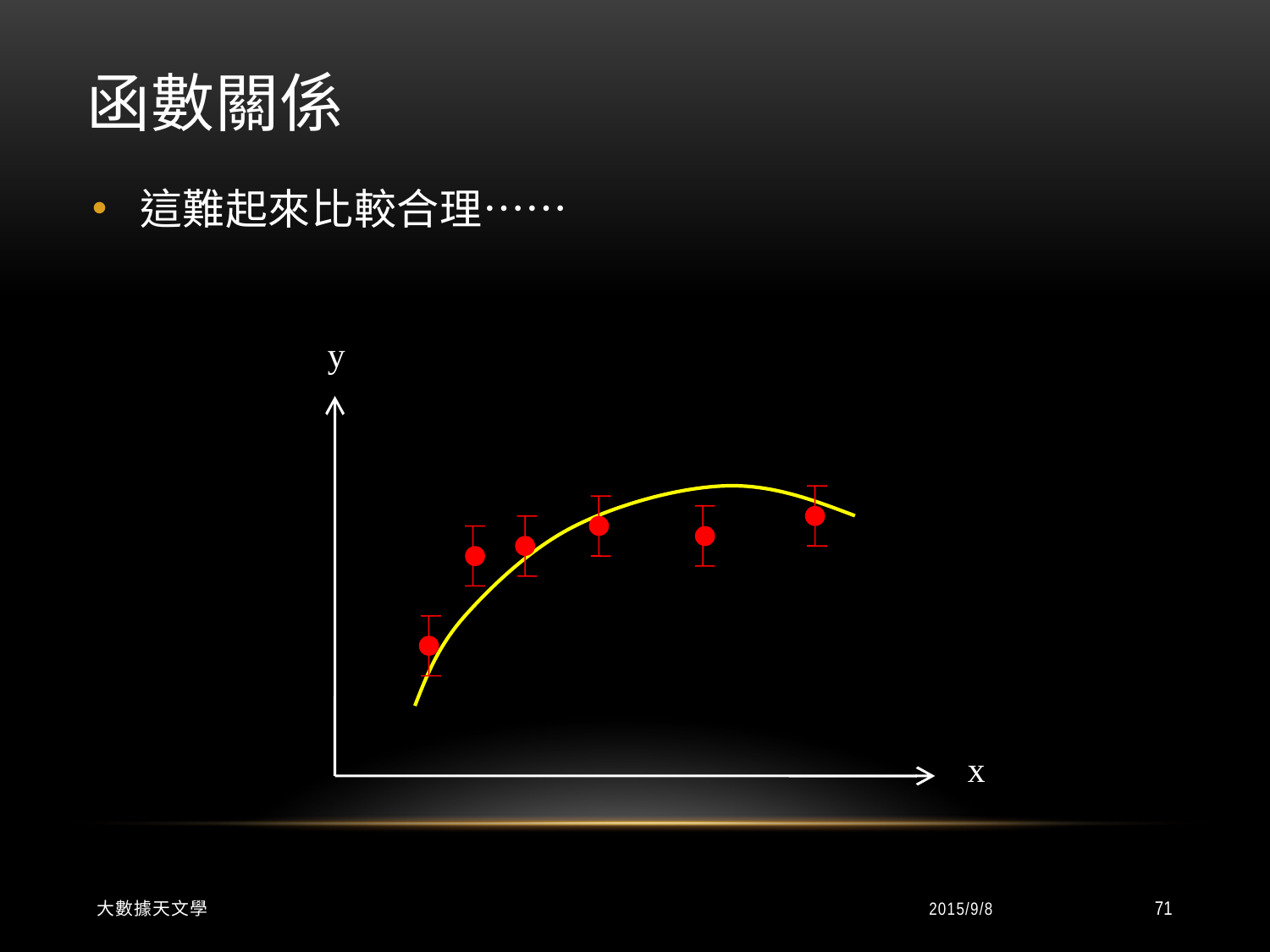

# 函數關係
這難起來比較合理……
y

x

大數據天文學
2015/9/8
71